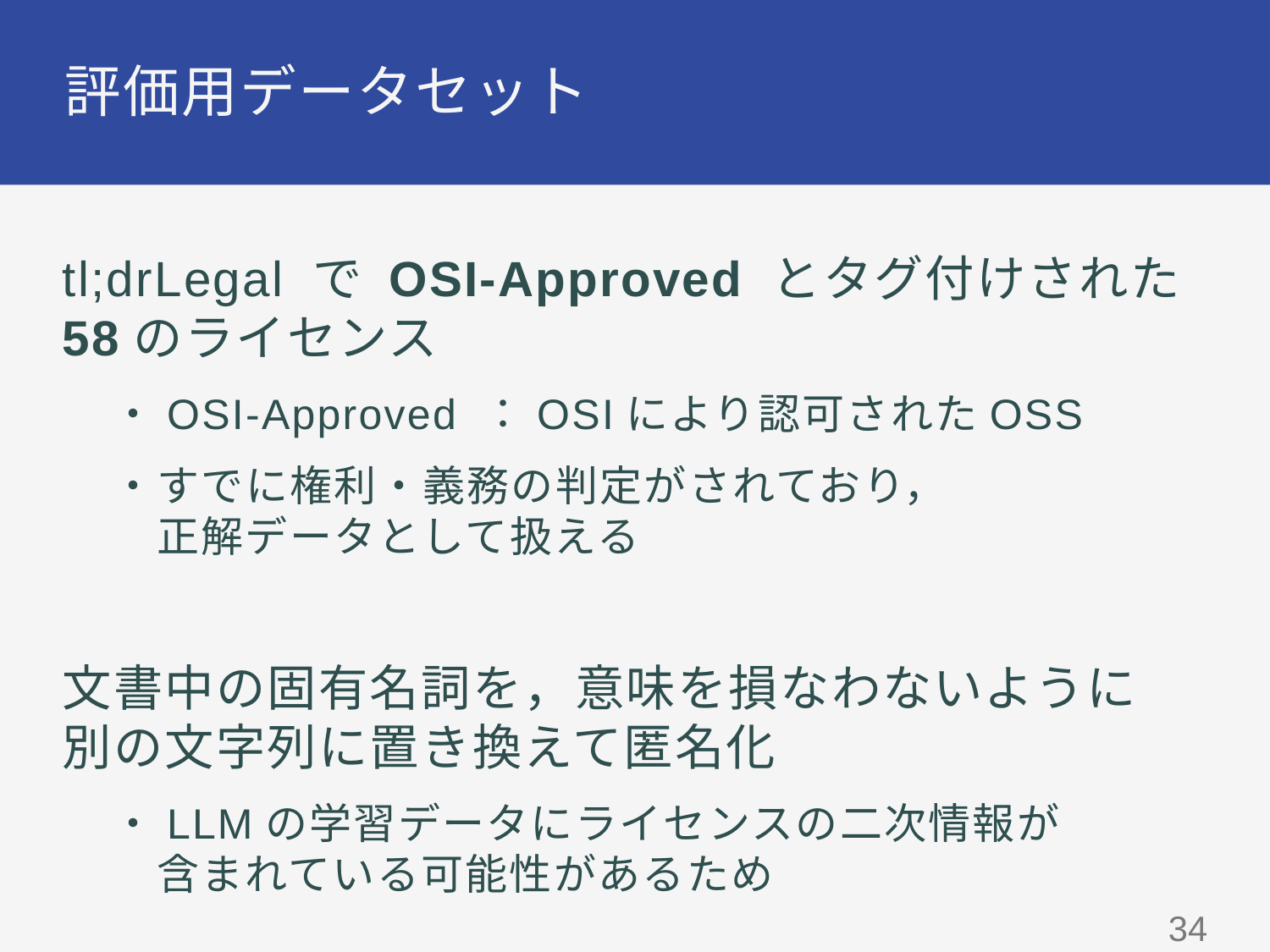

# 評価用データセット
tl;drLegal で OSI-Approved とタグ付けされた
58のライセンス
・OSI-Approved ：OSIにより認可されたOSS
・すでに権利・義務の判定がされており，
　正解データとして扱える

文書中の固有名詞を，意味を損なわないように
別の文字列に置き換えて匿名化
・LLMの学習データにライセンスの二次情報が
　含まれている可能性があるため
34